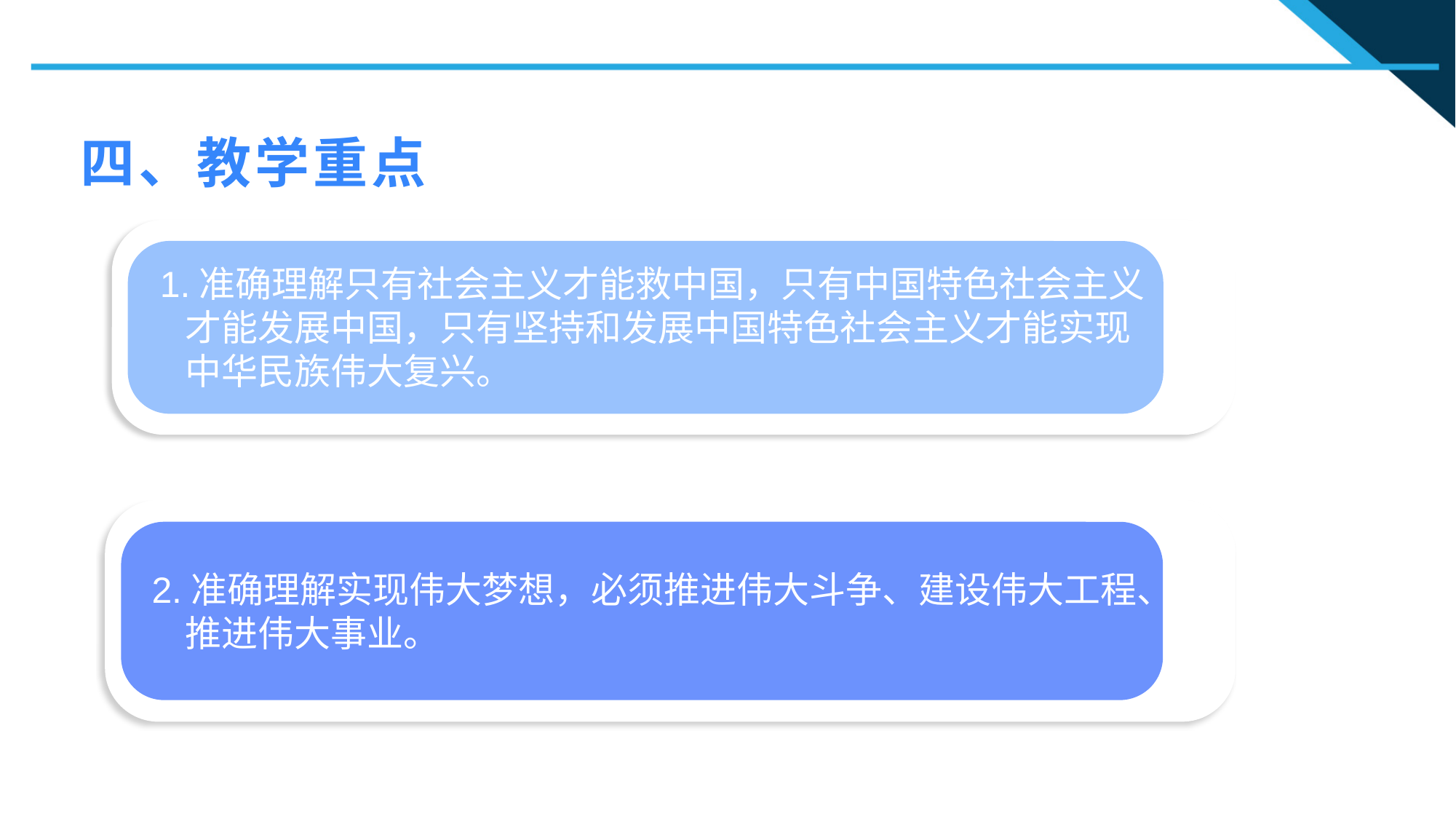

四、教学重点

1.准确理解只有社会主义才能救中国，只有中国特色社会主义
  才能发展中国，只有坚持和发展中国特色社会主义才能实现
  中华民族伟大复兴。

2.准确理解实现伟大梦想，必须推进伟大斗争、建设伟大工程、
   推进伟大事业。